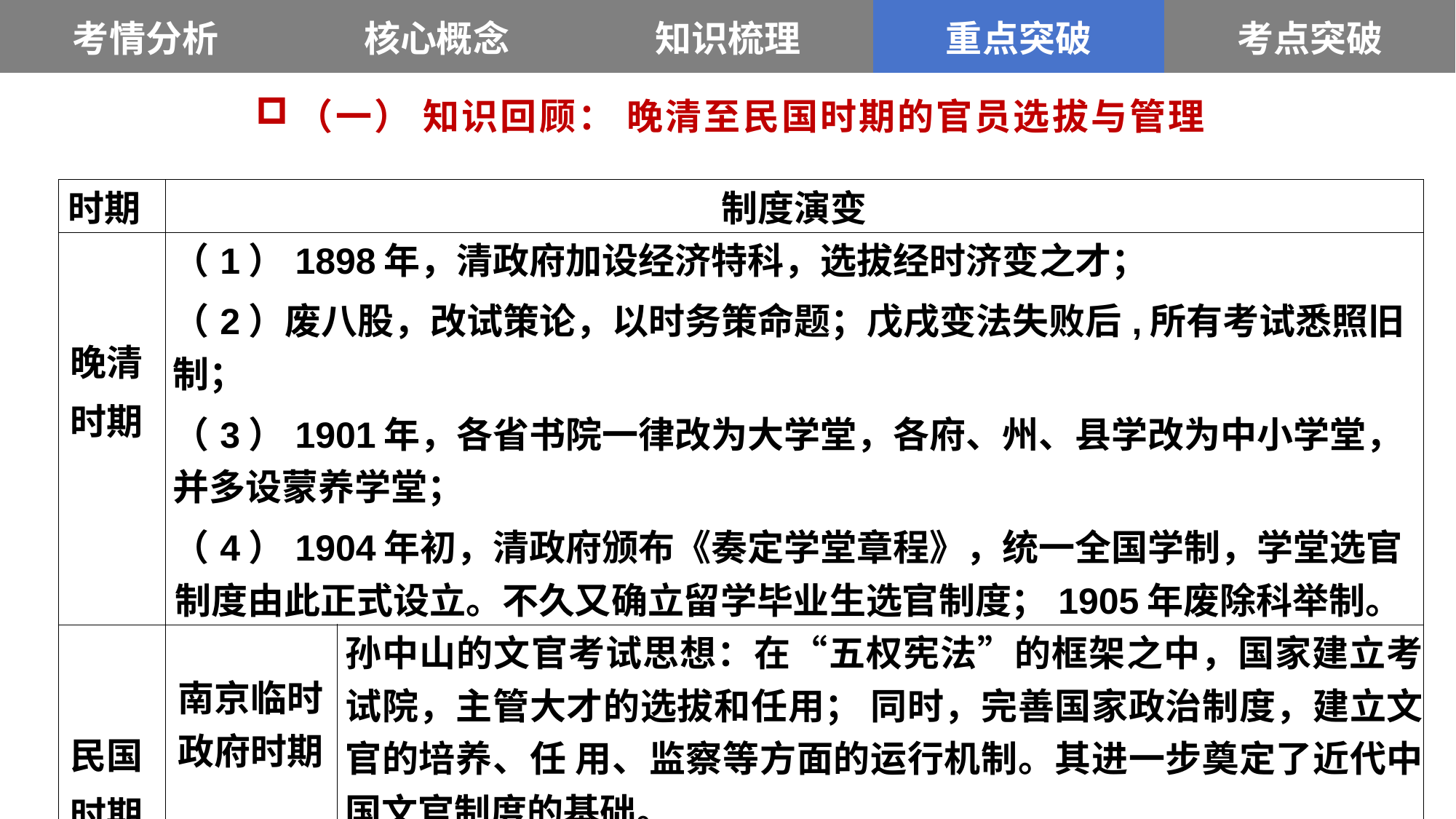

| 考情分析 | 核心概念 | 知识梳理 | 重点突破 | 考点突破 |
| --- | --- | --- | --- | --- |
（一） 知识回顾： 晚清至民国时期的官员选拔与管理
| 时期 | 制度演变 |  |
| --- | --- | --- |
| 晚清 时期 | （1）1898年，清政府加设经济特科，选拔经时济变之才； （2）废八股，改试策论，以时务策命题；戊戌变法失败后,所有考试悉照旧制； （3）1901年，各省书院一律改为大学堂，各府、州、县学改为中小学堂，并多设蒙养学堂； （4）1904年初，清政府颁布《奏定学堂章程》，统一全国学制，学堂选官制度由此正式设立。不久又确立留学毕业生选官制度；1905年废除科举制。 |  |
| 民国 时期 | 南京临时政府时期 | 孙中山的文官考试思想：在“五权宪法”的框架之中，国家建立考试院，主管大才的选拔和任用； 同时，完善国家政治制度，建立文官的培养、任 用、监察等方面的运行机制。其进一步奠定了近代中国文官制度的基础。 |
|  | 北洋政府时期 | （1）北洋政府选拔官员主要采用考试和甄别两种方式（2)1913 年,颁布《文官考试法草案》等法案,标志着文官考试制度的建立。 |